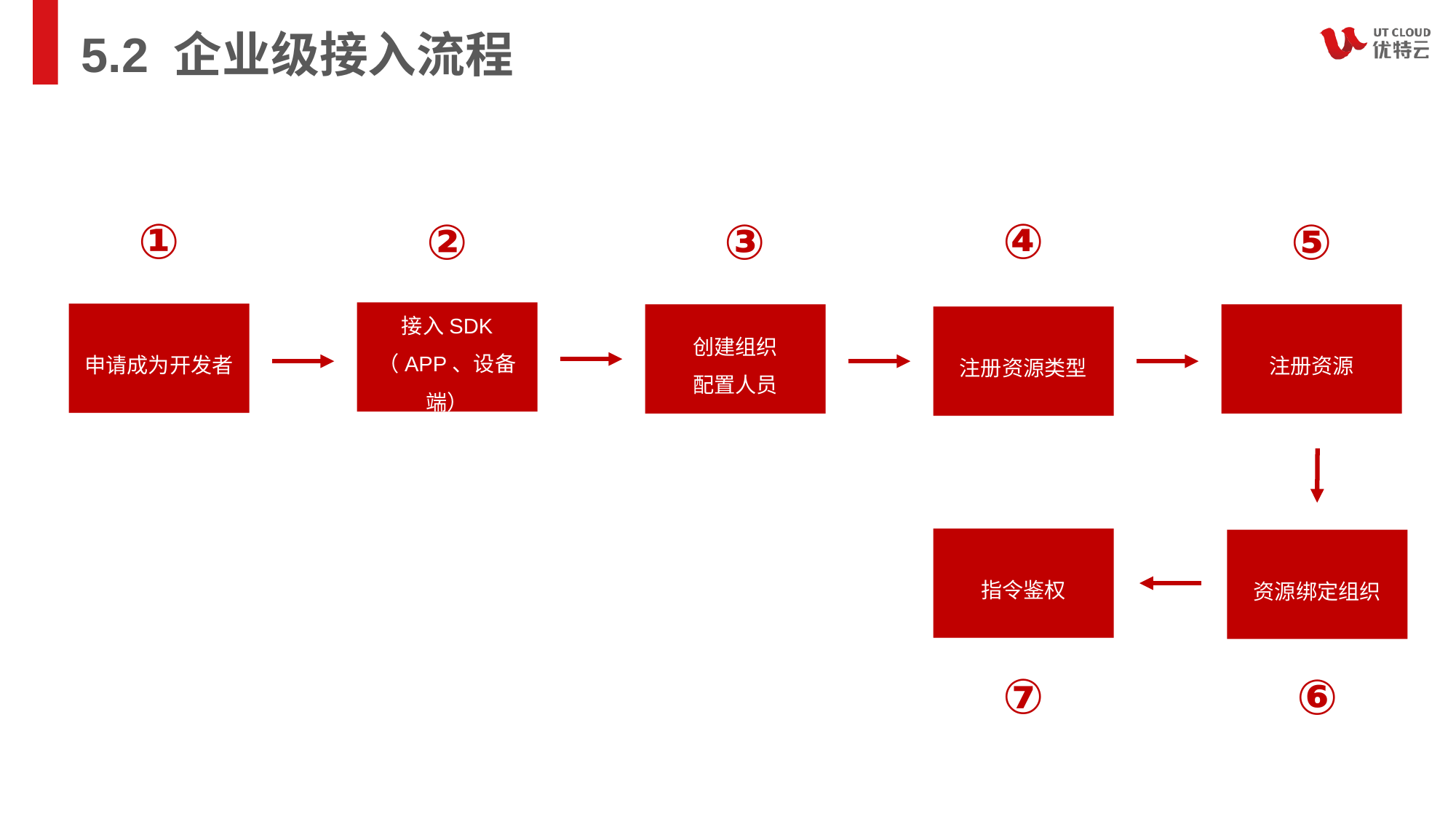

# 5.2 企业级接入流程
④
①
②
③
⑤
接入SDK
（APP、设备端）
申请成为开发者
创建组织
配置人员
注册资源
注册资源类型
指令鉴权
资源绑定组织
⑦
⑥
22